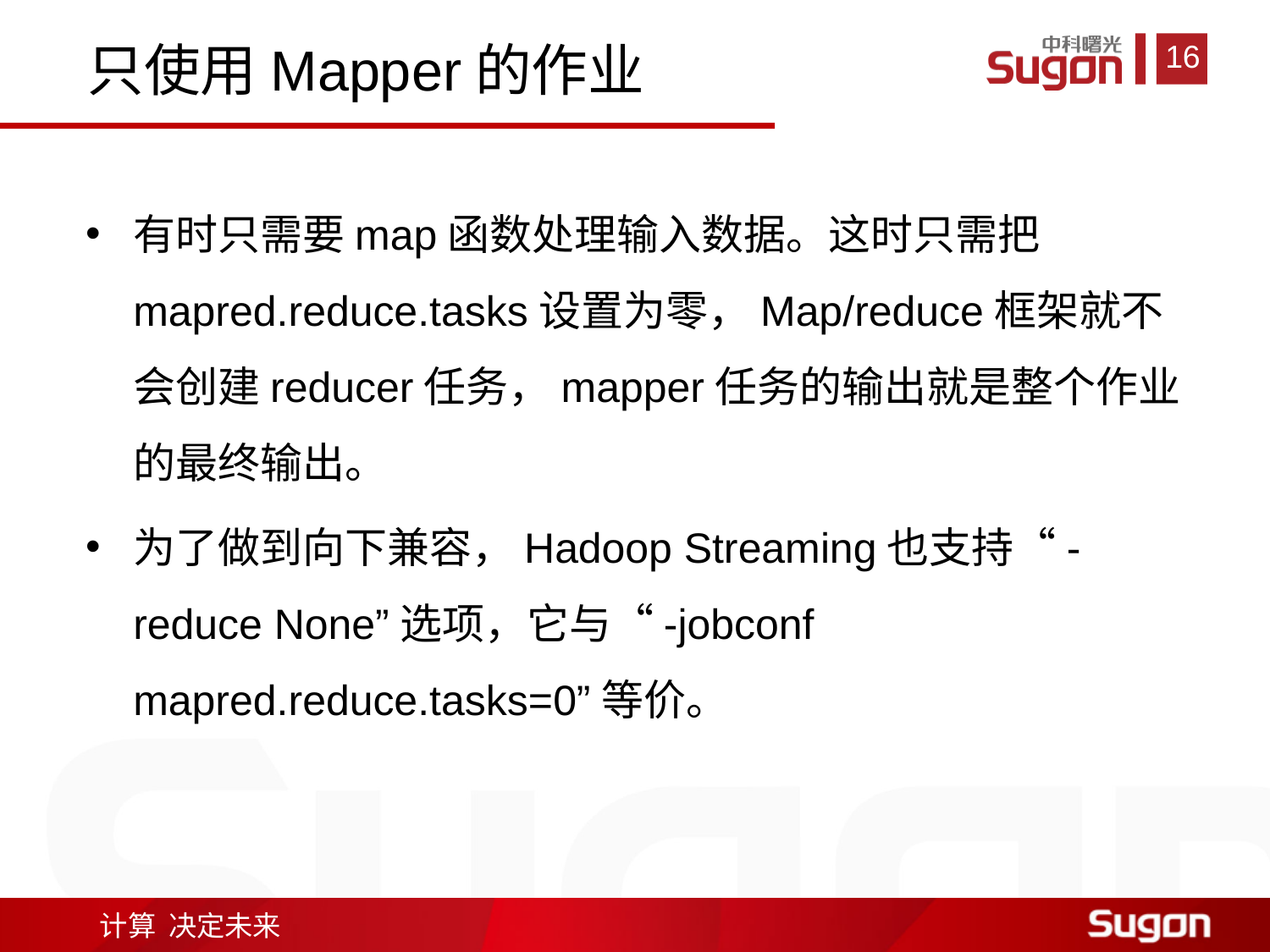

只使用Mapper的作业
有时只需要map函数处理输入数据。这时只需把mapred.reduce.tasks设置为零，Map/reduce框架就不会创建reducer任务，mapper任务的输出就是整个作业的最终输出。
为了做到向下兼容，Hadoop Streaming也支持“-reduce None”选项，它与“-jobconf mapred.reduce.tasks=0”等价。